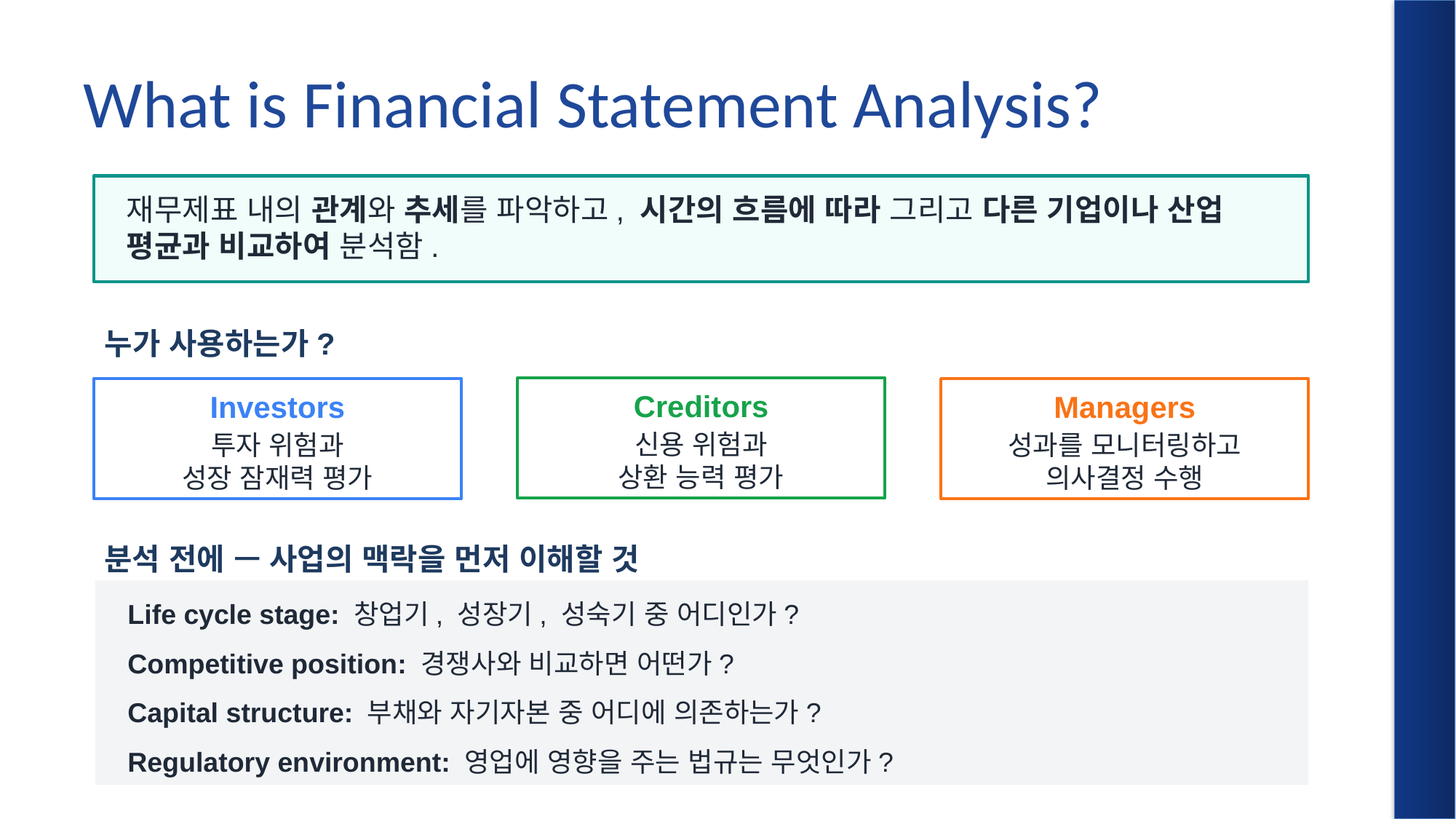

# What is Financial Statement Analysis?

재무제표 내의 관계와 추세를 파악하고, 시간의 흐름에 따라 그리고 다른 기업이나 산업 평균과 비교하여 분석함.
누가 사용하는가?

Creditors
Investors
Managers
신용 위험과
상환 능력 평가
투자 위험과
성장 잠재력 평가
성과를 모니터링하고
의사결정 수행
분석 전에 — 사업의 맥락을 먼저 이해할 것

Life cycle stage: 창업기, 성장기, 성숙기 중 어디인가?
Competitive position: 경쟁사와 비교하면 어떤가?
Capital structure: 부채와 자기자본 중 어디에 의존하는가?
Regulatory environment: 영업에 영향을 주는 법규는 무엇인가?